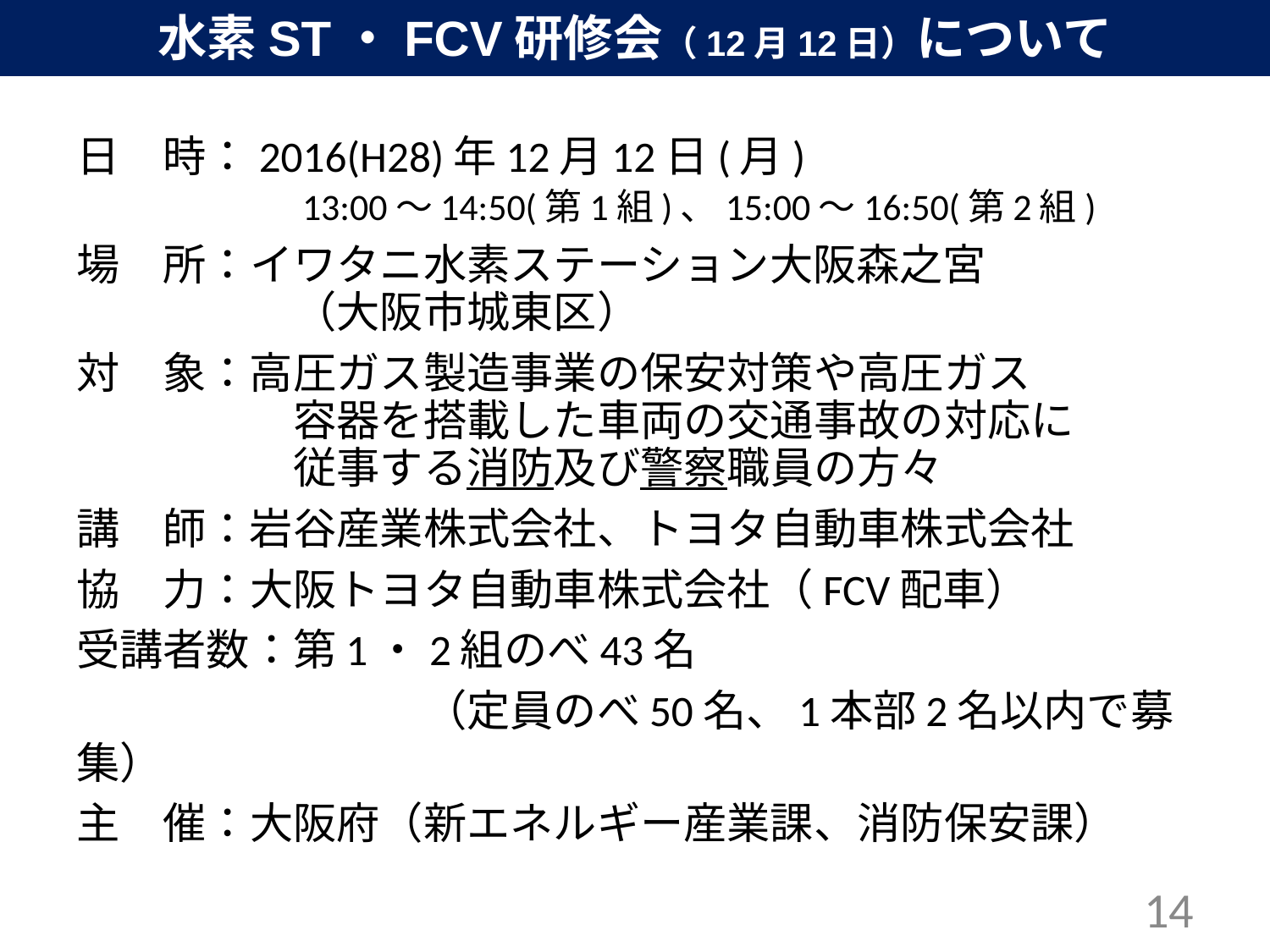

水素ST・FCV研修会（12月12日）について
日　時：2016(H28)年12月12日(月)
　　　　　13:00～14:50(第1組)、15:00～16:50(第2組)
場　所：イワタニ水素ステーション大阪森之宮
　　　　　（大阪市城東区）
対　象：高圧ガス製造事業の保安対策や高圧ガス
　　　　　容器を搭載した車両の交通事故の対応に
　　　　　従事する消防及び警察職員の方々
講　師：岩谷産業株式会社、トヨタ自動車株式会社
協　力：大阪トヨタ自動車株式会社（FCV配車）
受講者数：第1・2組のべ43名
　　　　　　　　（定員のべ50名、1本部2名以内で募集）
主　催：大阪府（新エネルギー産業課、消防保安課）
14